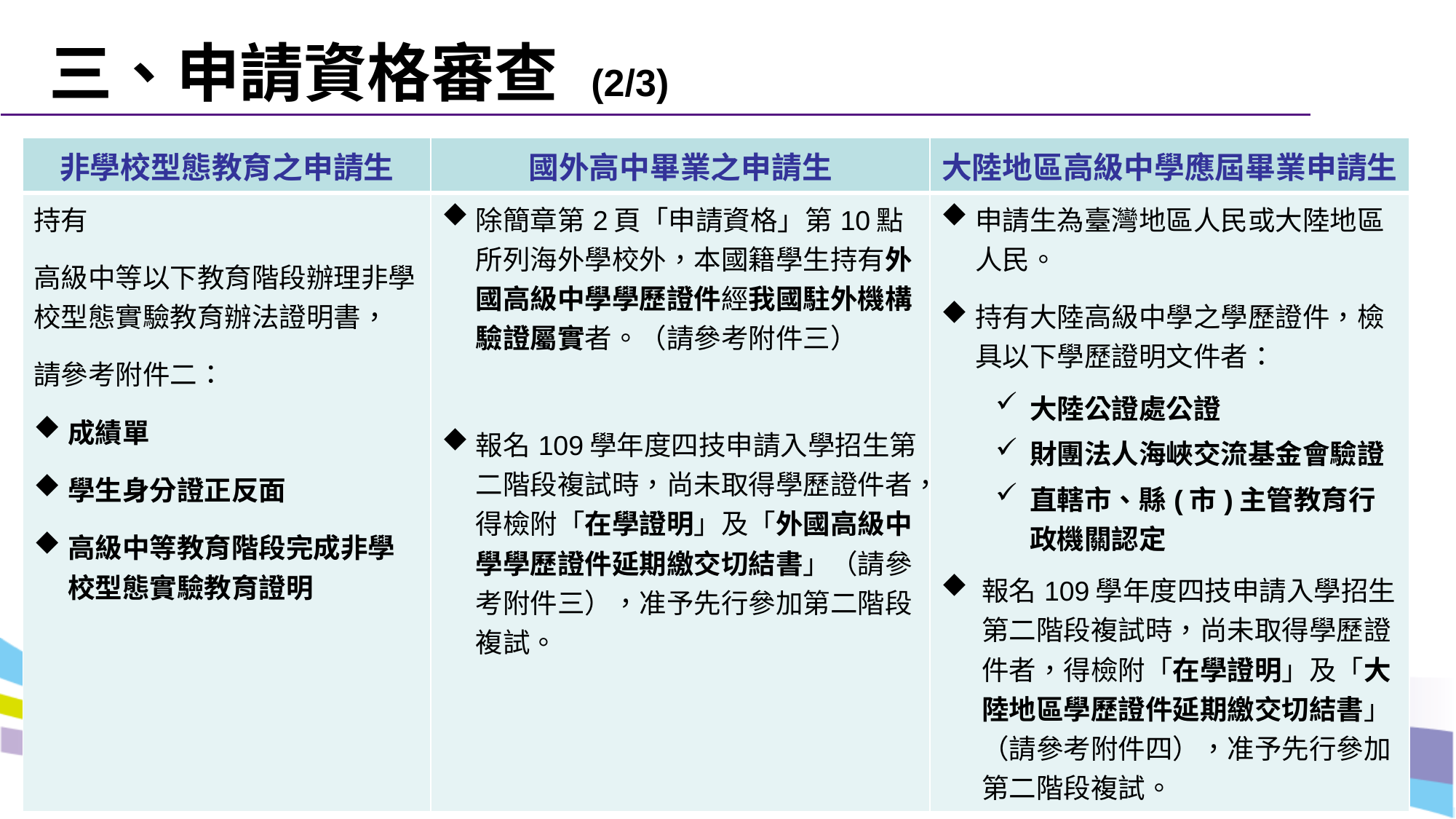

# 三、申請資格審查 (2/3)
| 非學校型態教育之申請生 | 國外高中畢業之申請生 | 大陸地區高級中學應屆畢業申請生 |
| --- | --- | --- |
| 持有 高級中等以下教育階段辦理非學校型態實驗教育辦法證明書， 請參考附件二： 成績單 學生身分證正反面 高級中等教育階段完成非學校型態實驗教育證明 | 除簡章第2頁「申請資格」第10點所列海外學校外，本國籍學生持有外國高級中學學歷證件經我國駐外機構驗證屬實者。（請參考附件三） 報名109學年度四技申請入學招生第二階段複試時，尚未取得學歷證件者，得檢附「在學證明」及「外國高級中學學歷證件延期繳交切結書」（請參考附件三），准予先行參加第二階段複試。 | 申請生為臺灣地區人民或大陸地區人民。 持有大陸高級中學之學歷證件，檢具以下學歷證明文件者： 大陸公證處公證 財團法人海峽交流基金會驗證 直轄市、縣(市)主管教育行政機關認定 報名109學年度四技申請入學招生第二階段複試時，尚未取得學歷證件者，得檢附「在學證明」及「大陸地區學歷證件延期繳交切結書」（請參考附件四），准予先行參加第二階段複試。 |
14